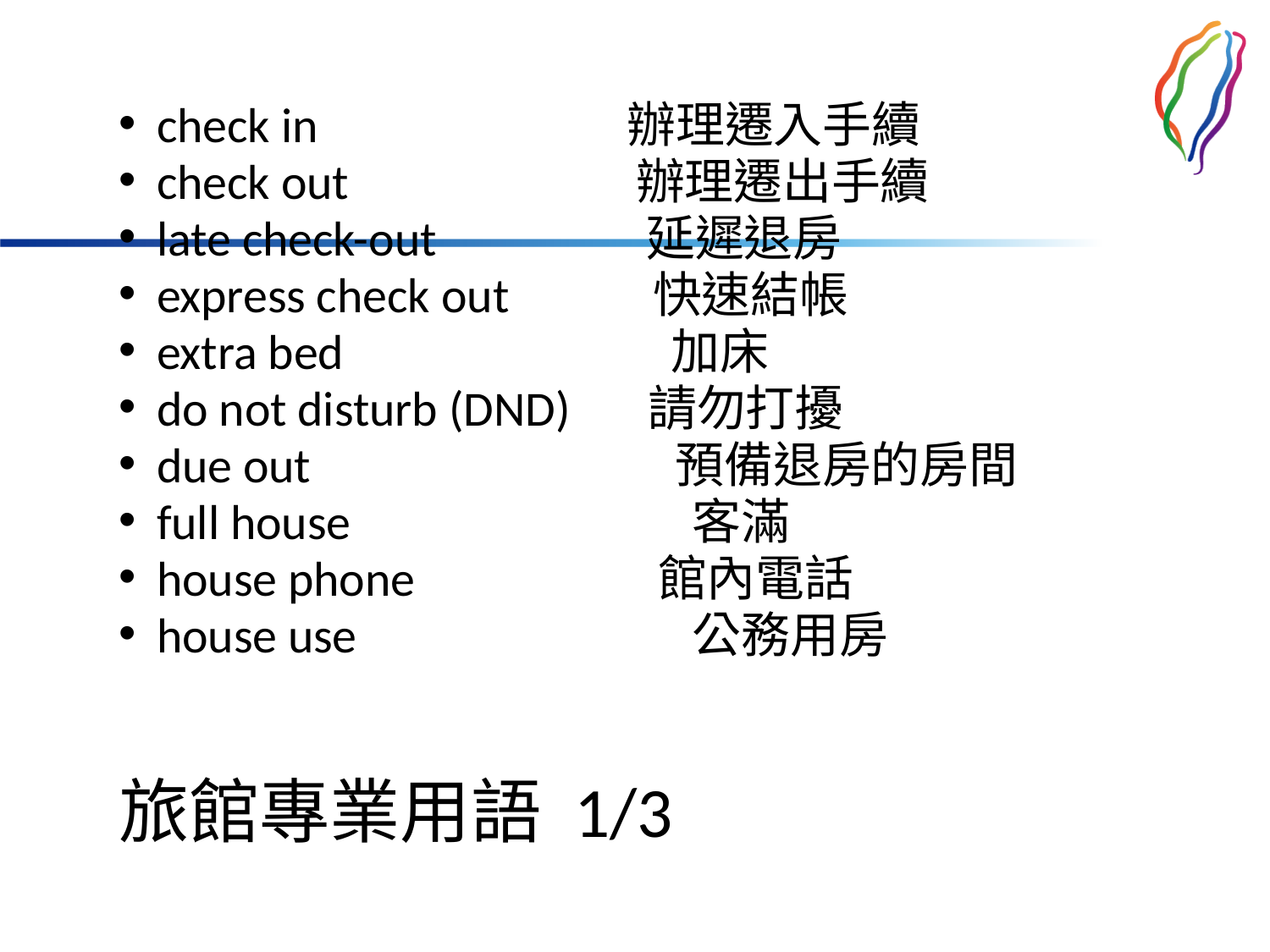

check in                           辦理遷入手續
check out                         辦理遷出手續
late check-out                  延遲退房
express check out            快速結帳
extra bed　　　　　 　 加床
do not disturb (DND)      請勿打擾
due out	                       預備退房的房間
full house		             客滿
house phone                     館內電話
house use		             公務用房

# 旅館專業用語 1/3